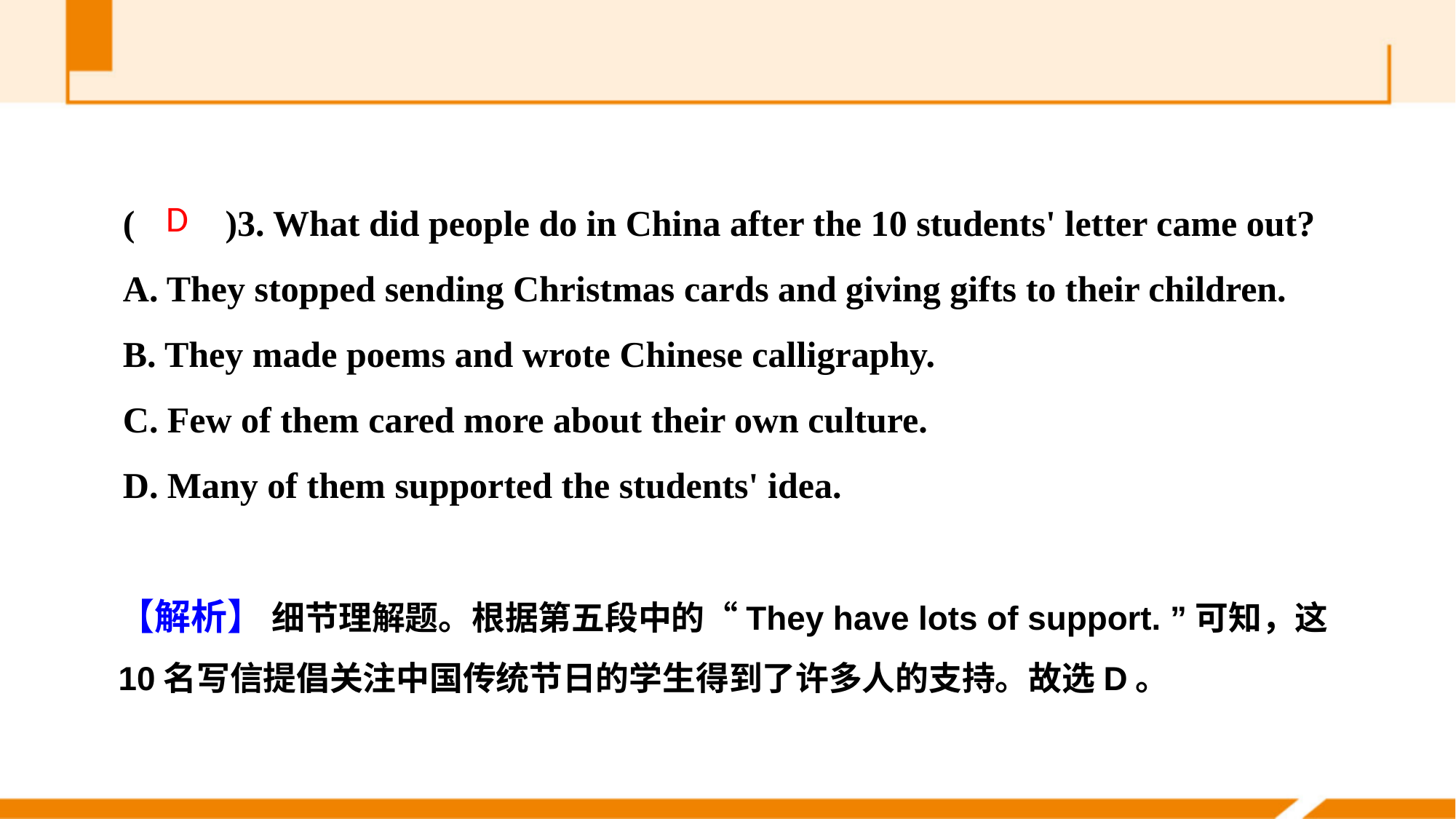

(　　)3. What did people do in China after the 10 students' letter came out?
A. They stopped sending Christmas cards and giving gifts to their children.
B. They made poems and wrote Chinese calligraphy.
C. Few of them cared more about their own culture.
D. Many of them supported the students' idea.
D
【解析】 细节理解题。根据第五段中的“They have lots of support. ”可知，这10名写信提倡关注中国传统节日的学生得到了许多人的支持。故选D。